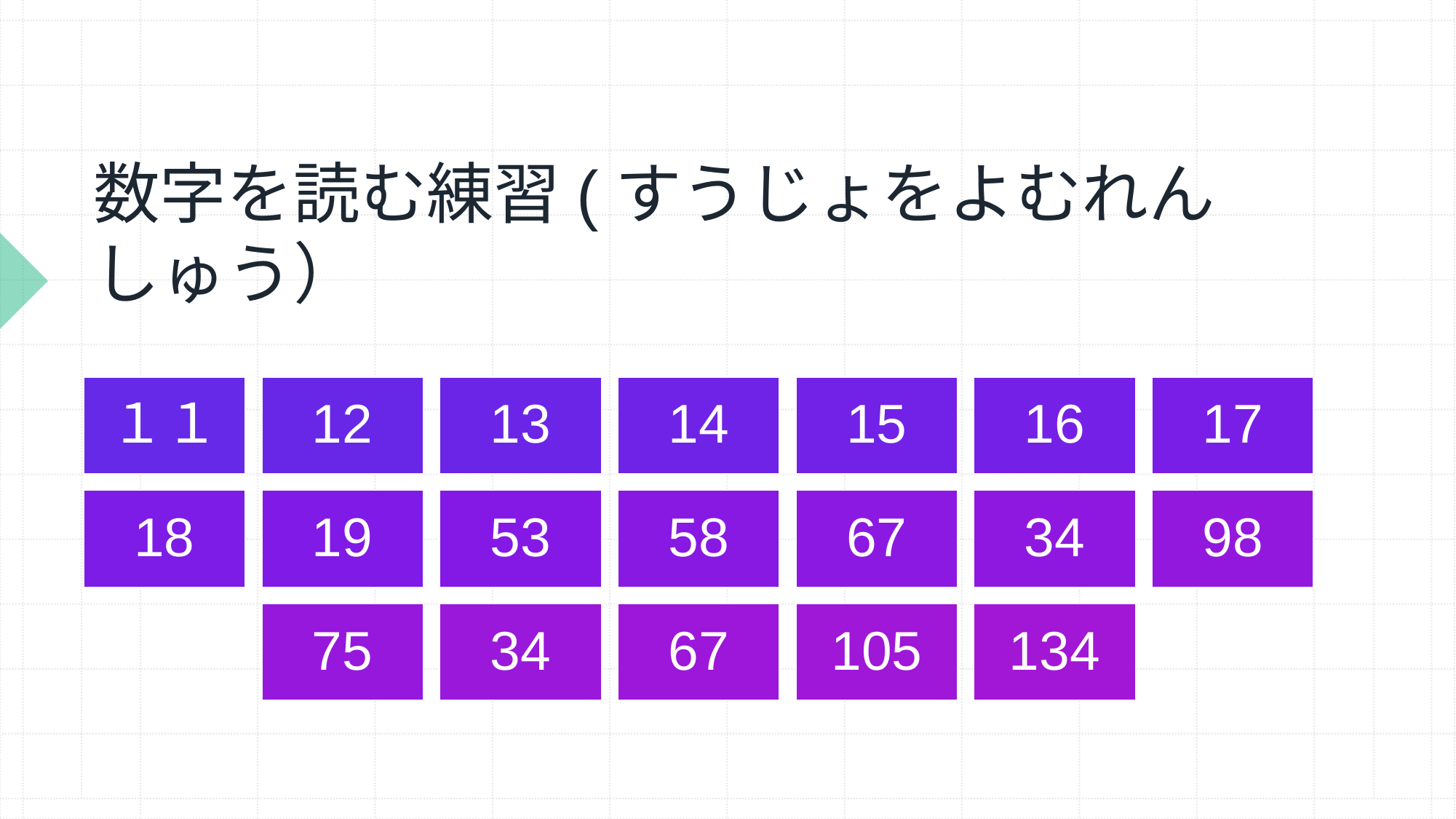

# 数字を読む練習(すうじょをよむれんしゅう）

１１
12
13
14
15
16
17
18
19
53
58
67
34
98
75
34
67
105
134